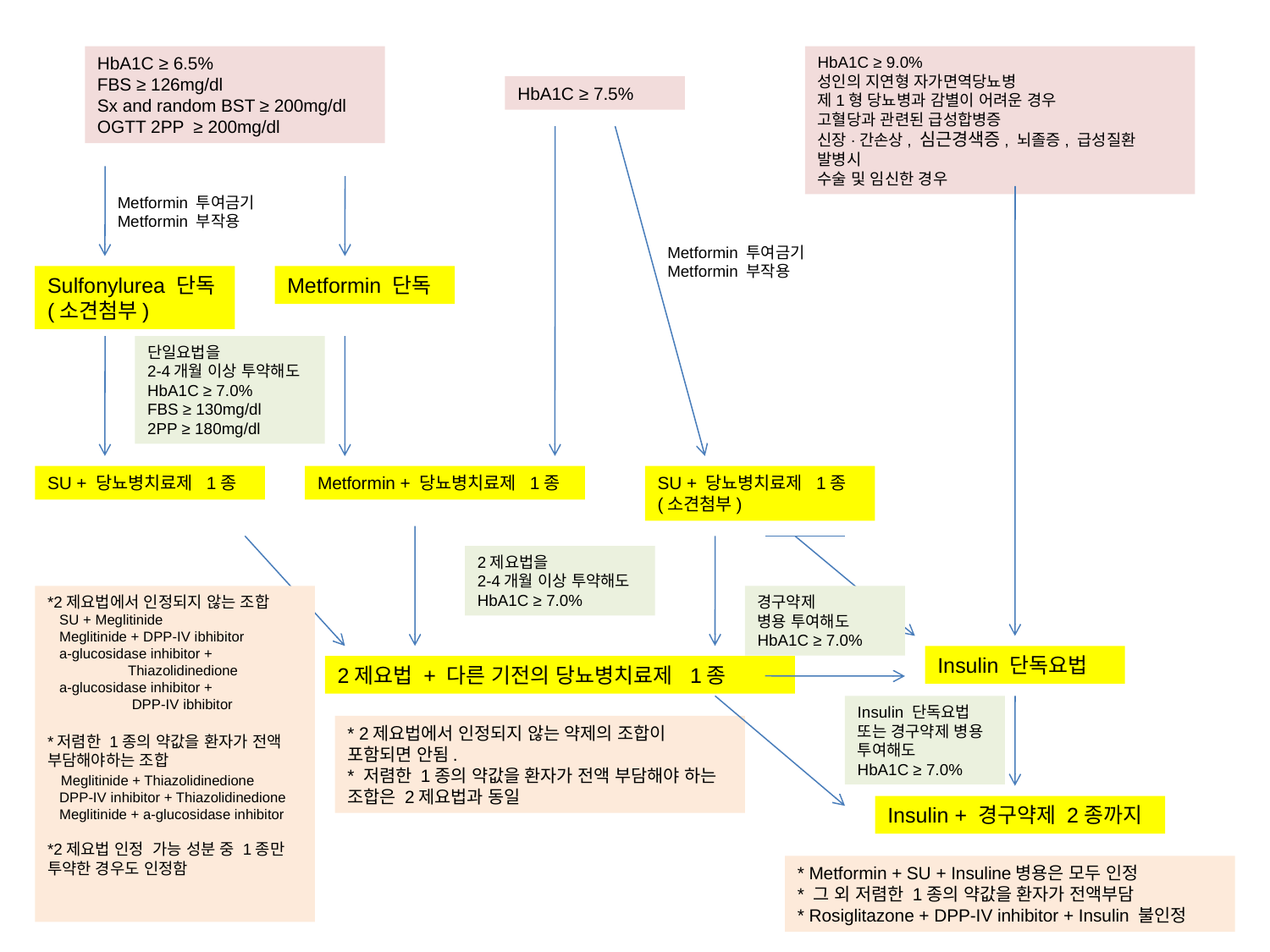

HbA1C ≥ 6.5%
FBS ≥ 126mg/dl
Sx and random BST ≥ 200mg/dl
OGTT 2PP  ≥ 200mg/dl
HbA1C ≥ 9.0%
성인의 지연형 자가면역당뇨병
제1형 당뇨병과 감별이 어려운 경우
고혈당과 관련된 급성합병증
신장·간손상, 심근경색증, 뇌졸증, 급성질환 발병시
수술 및 임신한 경우
HbA1C ≥ 7.5%
Metformin 투여금기
Metformin 부작용
Metformin 투여금기
Metformin 부작용
Sulfonylurea 단독
(소견첨부)
Metformin 단독
단일요법을
2-4개월 이상 투약해도
HbA1C ≥ 7.0%
FBS ≥ 130mg/dl
2PP ≥ 180mg/dl
SU + 당뇨병치료제  1종
Metformin + 당뇨병치료제  1종
SU + 당뇨병치료제  1종
(소견첨부)
2제요법을
2-4개월 이상 투약해도
HbA1C ≥ 7.0%
*2제요법에서 인정되지 않는 조합
   SU + Meglitinide
   Meglitinide + DPP-IV ibhibitor
   a-glucosidase inhibitor +
                    Thiazolidinedione
   a-glucosidase inhibitor +
                     DPP-IV ibhibitor

*저렴한 1종의 약값을 환자가 전액 부담해야하는 조합
   Meglitinide + Thiazolidinedione
   DPP-IV inhibitor + Thiazolidinedione
   Meglitinide + a-glucosidase inhibitor

*2제요법 인정  가능 성분 중 1종만 투약한 경우도 인정함

경구약제
병용 투여해도
HbA1C ≥ 7.0%
Insulin 단독요법
2제요법 + 다른 기전의 당뇨병치료제  1종
Insulin 단독요법 또는 경구약제 병용 투여해도
HbA1C ≥ 7.0%
* 2제요법에서 인정되지 않는 약제의 조합이 포함되면 안됨.
* 저렴한 1종의 약값을 환자가 전액 부담해야 하는 조합은 2제요법과 동일
Insulin + 경구약제 2종까지
* Metformin + SU + Insuline병용은 모두 인정
* 그 외 저렴한 1종의 약값을 환자가 전액부담
* Rosiglitazone + DPP-IV inhibitor + Insulin 불인정